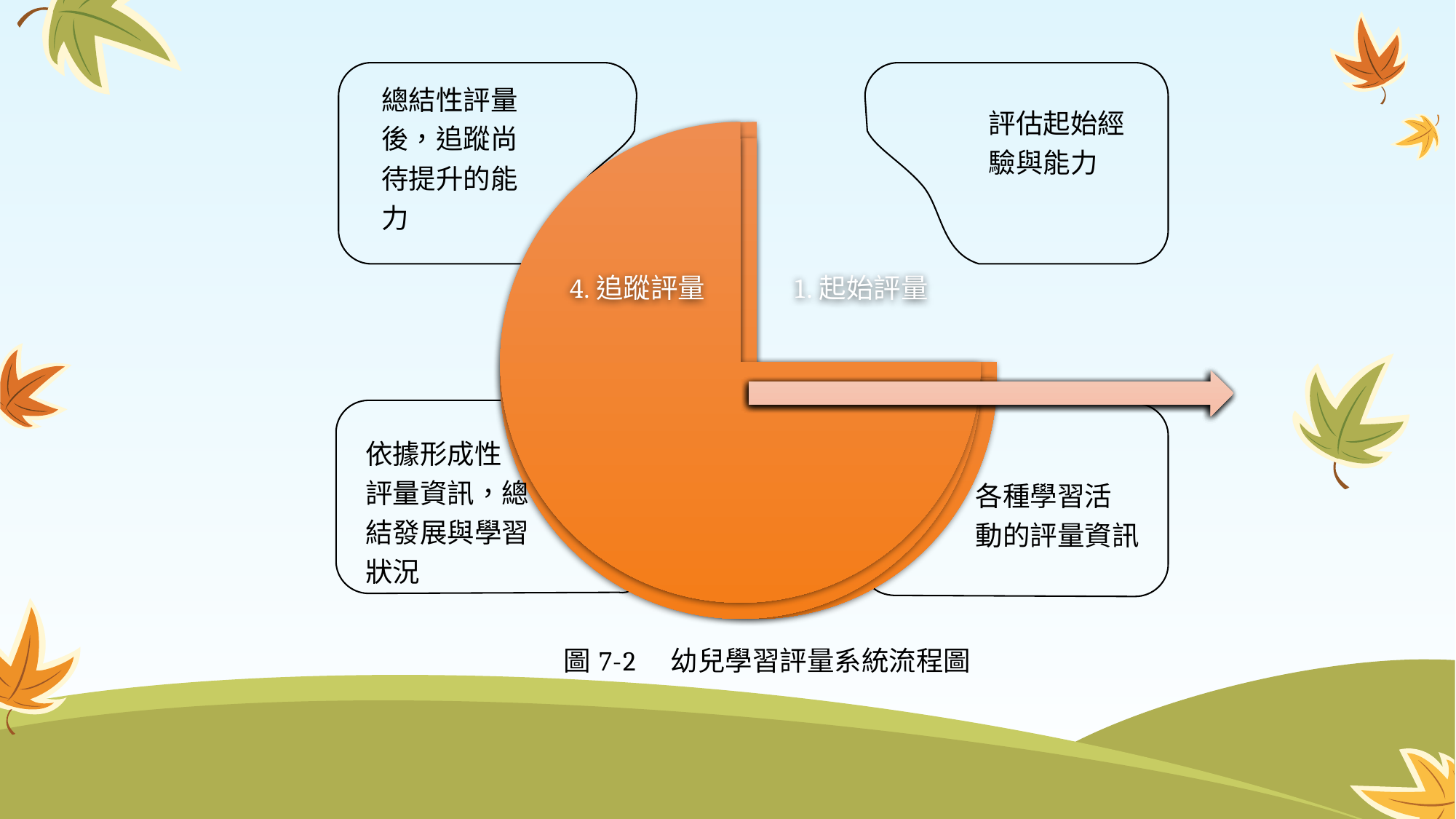

1.起始評量
2.形成性評量
3.總結性評量
4.追蹤評量

總結性評量
後，追蹤尚
待提升的能
力
評估起始經
驗與能力

依據形成性
評量資訊，總
結發展與學習
狀況
各種學習活
動的評量資訊
圖7-2　幼兒學習評量系統流程圖